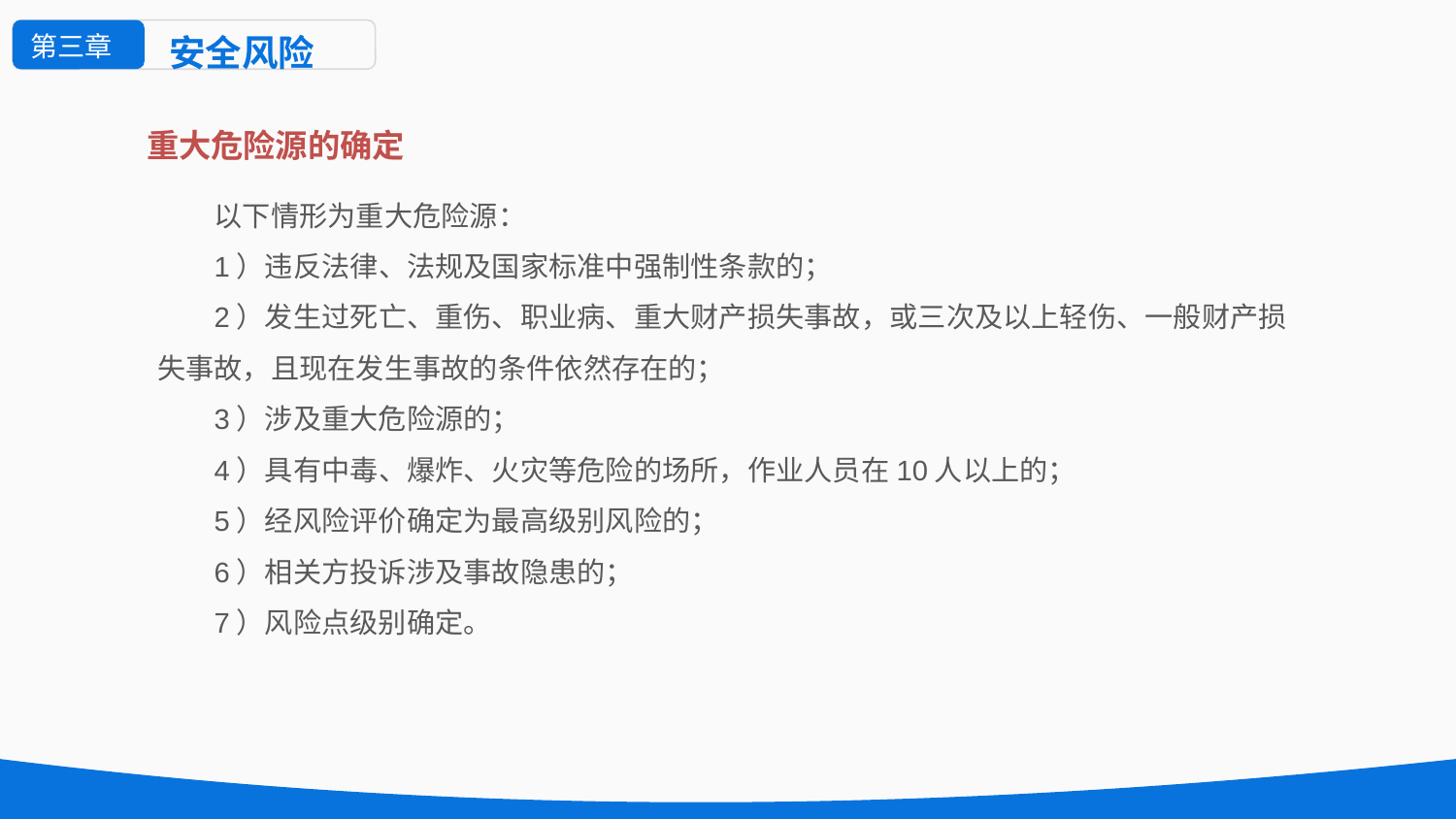

第三章
安全风险
重大危险源的确定
以下情形为重大危险源：
1）违反法律、法规及国家标准中强制性条款的；
2）发生过死亡、重伤、职业病、重大财产损失事故，或三次及以上轻伤、一般财产损失事故，且现在发生事故的条件依然存在的；
3）涉及重大危险源的；
4）具有中毒、爆炸、火灾等危险的场所，作业人员在10人以上的；
5）经风险评价确定为最高级别风险的；
6）相关方投诉涉及事故隐患的；
7）风险点级别确定。